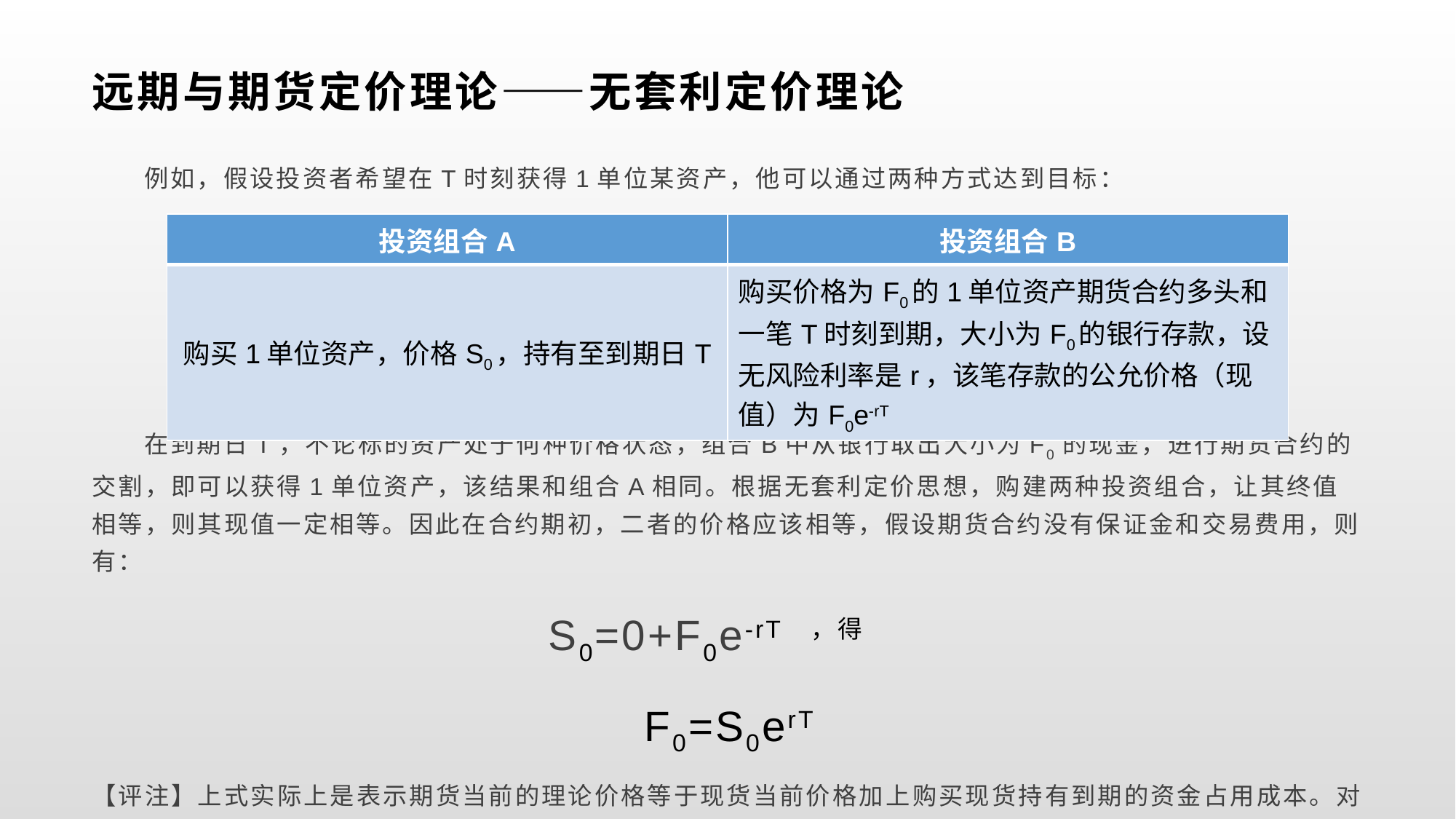

# 远期与期货定价理论——无套利定价理论
      例如，假设投资者希望在T时刻获得1单位某资产，他可以通过两种方式达到目标：

      在到期日T，不论标的资产处于何种价格状态，组合B中从银行取出大小为F0的现金，进行期货合约的交割，即可以获得1单位资产，该结果和组合A相同。根据无套利定价思想，购建两种投资组合，让其终值相等，则其现值一定相等。因此在合约期初，二者的价格应该相等，假设期货合约没有保证金和交易费用，则有：
S0=0+F0e-rT  ，得
F0=S0erT
【评注】上式实际上是表示期货当前的理论价格等于现货当前价格加上购买现货持有到期的资金占用成本。对于无分红、无仓储成本的金融资产是适用的，而不适用于有仓储成本的商品期货。

| 投资组合A | 投资组合B |
| --- | --- |
| 购买1单位资产，价格S0，持有至到期日T | 购买价格为F0的1单位资产期货合约多头和一笔T时刻到期，大小为F0的银行存款，设无风险利率是r，该笔存款的公允价格（现值）为F0e-rT |